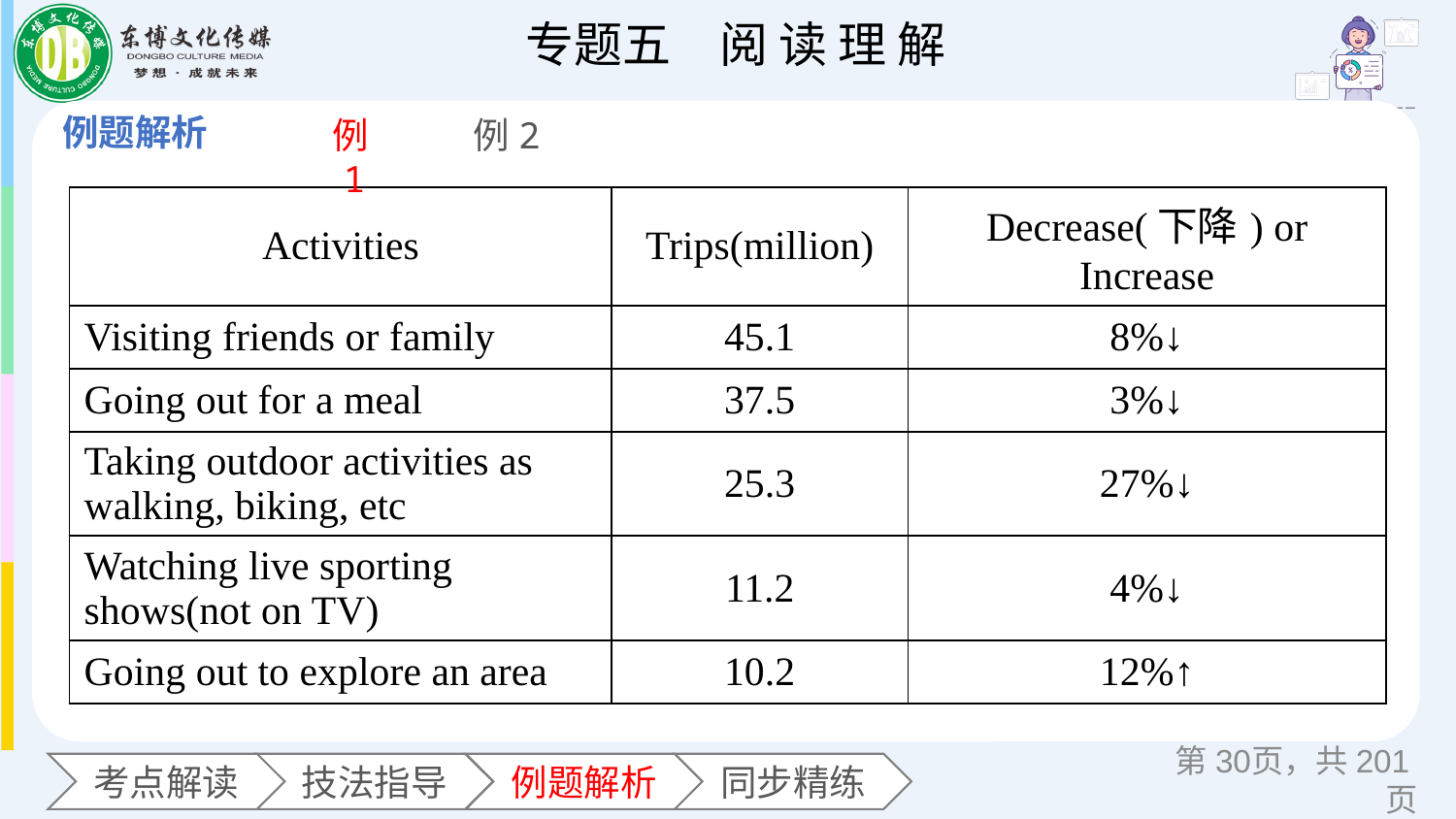

例1
例2
| Activities | Trips(million) | Decrease(下降) or Increase |
| --- | --- | --- |
| Visiting friends or family | 45.1 | 8%↓ |
| Going out for a meal | 37.5 | 3%↓ |
| Taking outdoor activities as walking, biking, etc | 25.3 | 27%↓ |
| Watching live sporting shows(not on TV) | 11.2 | 4%↓ |
| Going out to explore an area | 10.2 | 12%↑ |
第30页，共201页